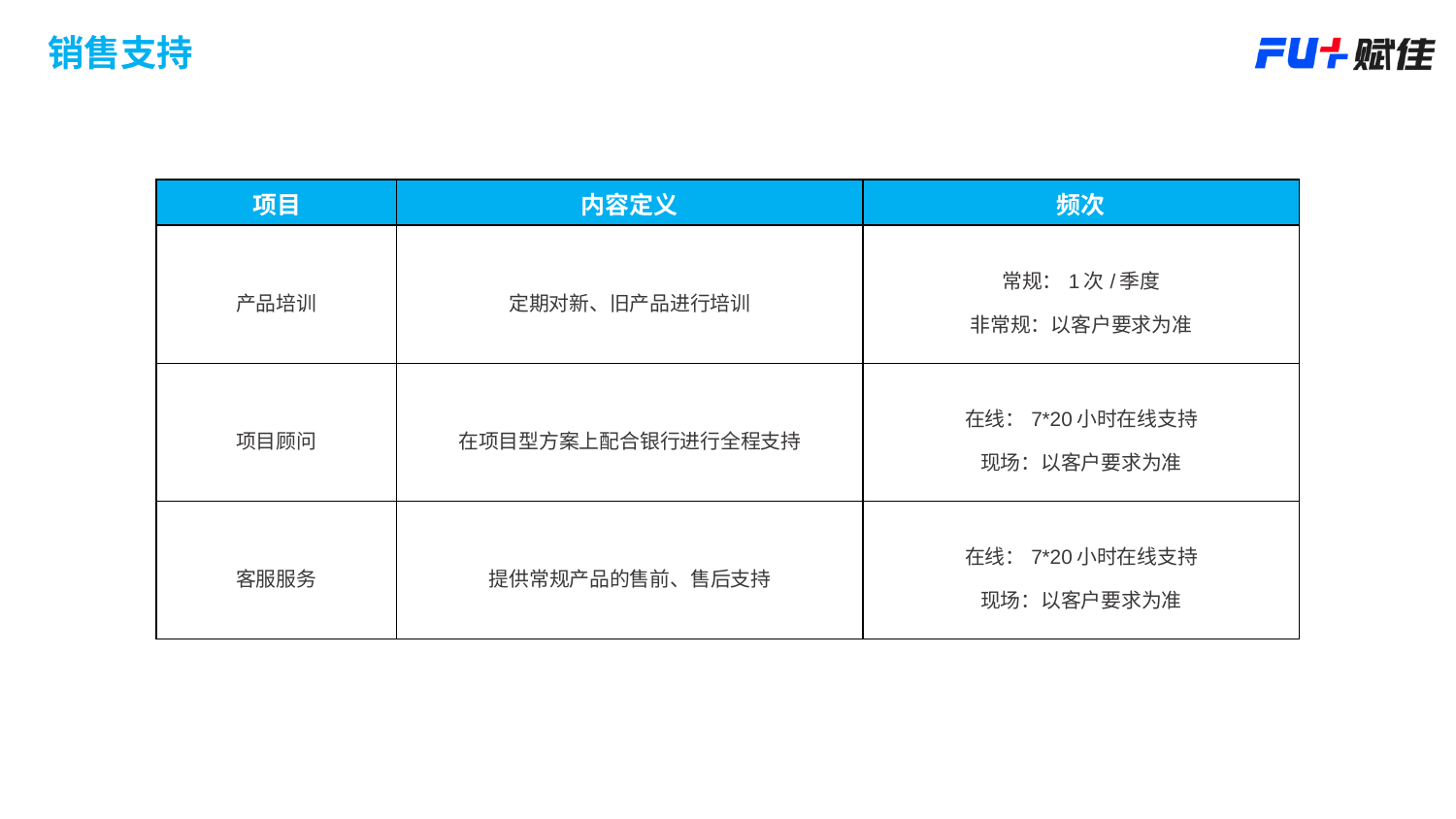

销售支持
| 项目 | 内容定义 | 频次 |
| --- | --- | --- |
| 产品培训 | 定期对新、旧产品进行培训 | 常规：1次/季度 非常规：以客户要求为准 |
| 项目顾问 | 在项目型方案上配合银行进行全程支持 | 在线：7\*20小时在线支持 现场：以客户要求为准 |
| 客服服务 | 提供常规产品的售前、售后支持 | 在线：7\*20小时在线支持 现场：以客户要求为准 |